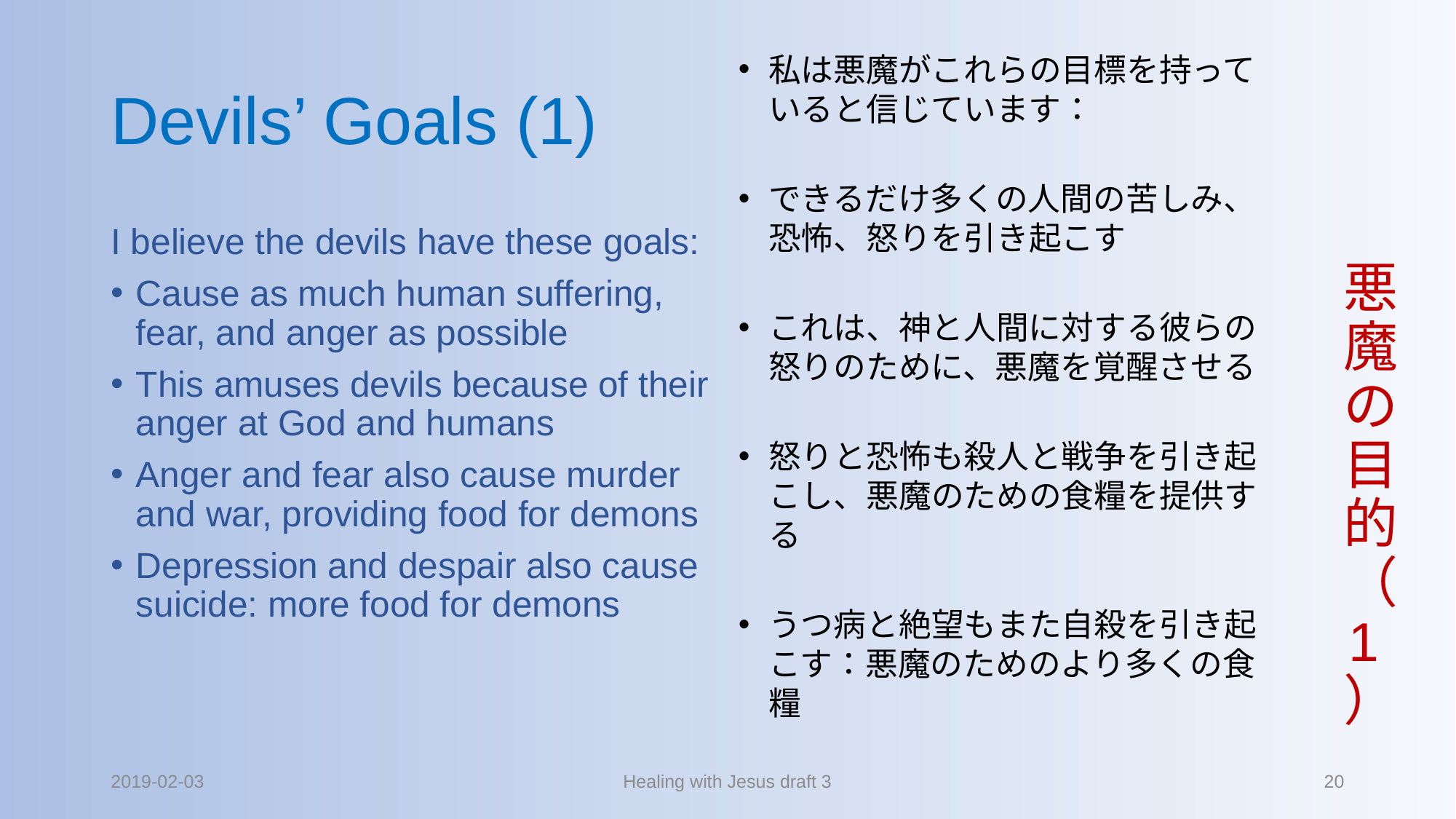

# Devils’ Goals (1)
私は悪魔がこれらの目標を持っていると信じています：
できるだけ多くの人間の苦しみ、恐怖、怒りを引き起こす
これは、神と人間に対する彼らの怒りのために、悪魔を覚醒させる
怒りと恐怖も殺人と戦争を引き起こし、悪魔のための食糧を提供する
うつ病と絶望もまた自殺を引き起こす：悪魔のためのより多くの食糧
悪魔の目的（1）
I believe the devils have these goals:
Cause as much human suffering, fear, and anger as possible
This amuses devils because of their anger at God and humans
Anger and fear also cause murder and war, providing food for demons
Depression and despair also cause suicide: more food for demons
2019-02-03
Healing with Jesus draft 3
20